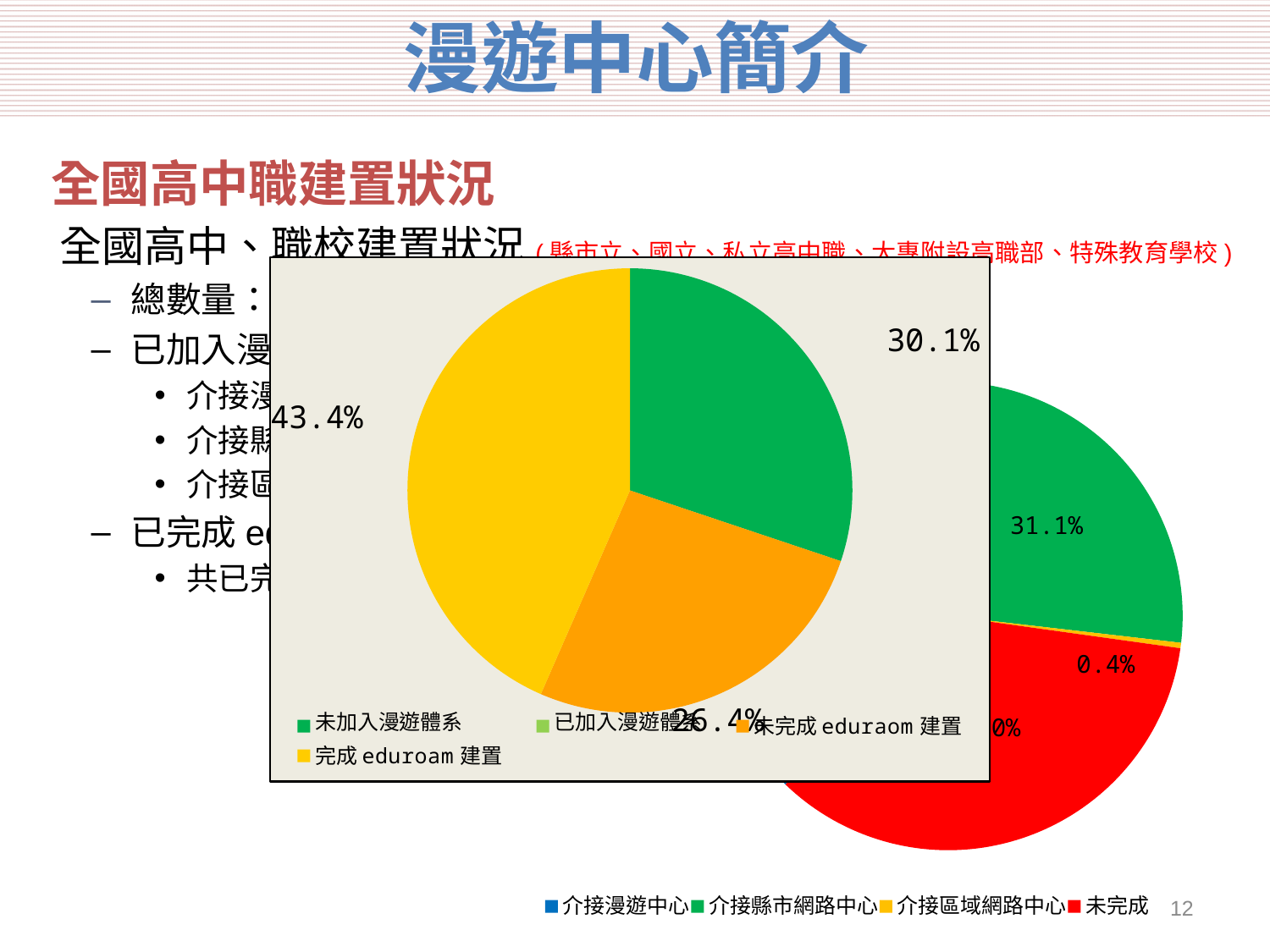

# 漫遊中心簡介
全國高中職建置狀況
   全國高中、職校建置狀況(縣市立、國立、私立高中職、大專附設高職部、特殊教育學校)
總數量：543校(資料來源:110年教育部統計處)
已加入漫遊體系總共373間，未完成單位總共170間
介接漫遊中心的高中職：202間
介接縣市網路中心的高中職：169間
介接區域網路中心高中職：2間
已完成eduroam建置
共已完成：232間

[unsupported chart]

### Chart

| Category | 高中、職校 |
|---|---|
| 介接漫遊中心 | 0.3352059925093633 |
| 介接縣市網路中心 | 0.31086142322097376 |
| 介接區域網路中心 | 0.003745318352059925 |
| 未完成 | 0.350187265917603 |
12